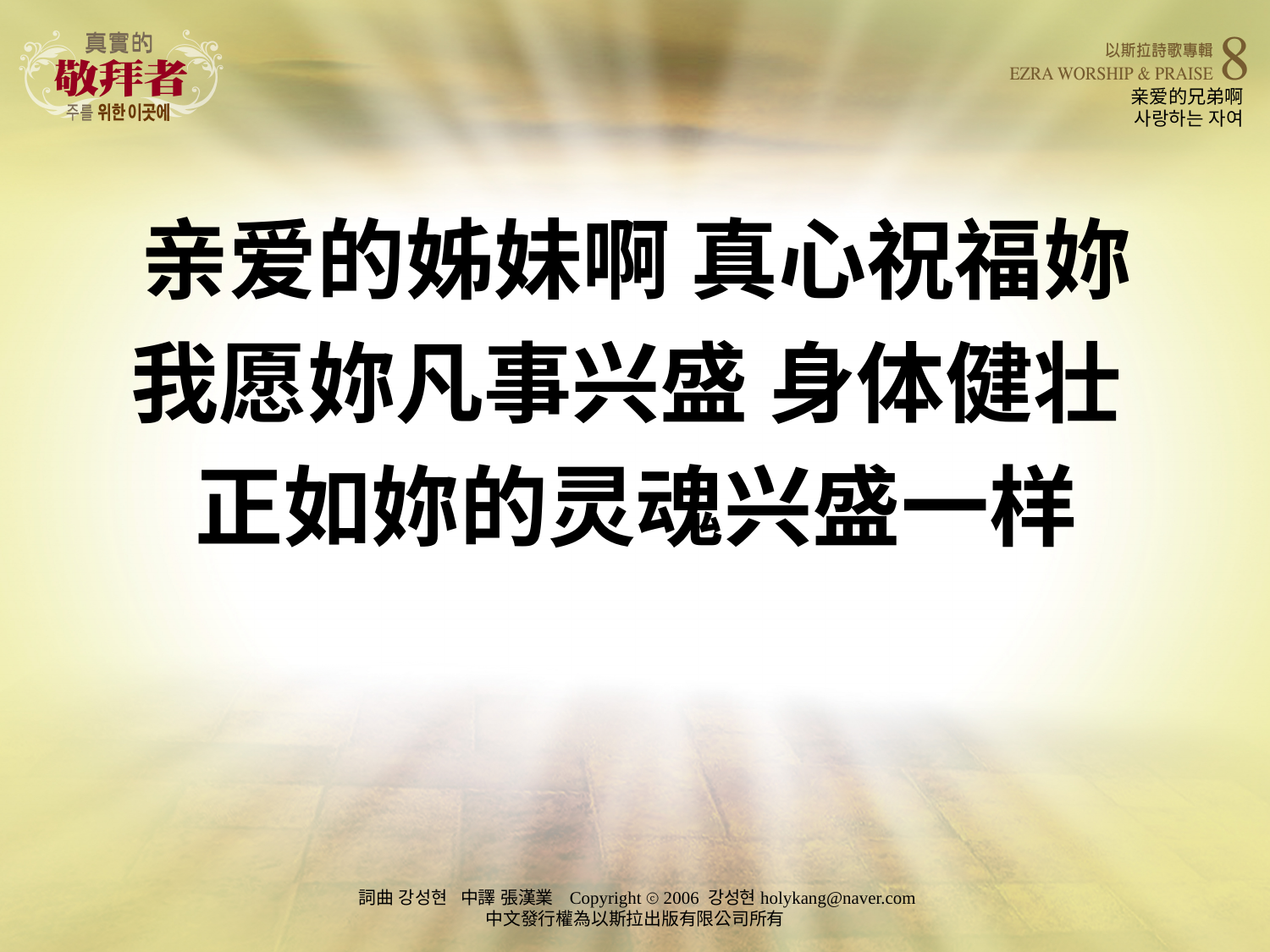

# 亲爱的兄弟啊 사랑하는 자여
亲爱的姊妹啊 真心祝福妳
我愿妳凡事兴盛 身体健壮
正如妳的灵魂兴盛一样
詞曲 강성현   中譯 張漢業   Copyright ⓒ 2006 강성현holykang@naver.com
中文發行權為以斯拉出版有限公司所有